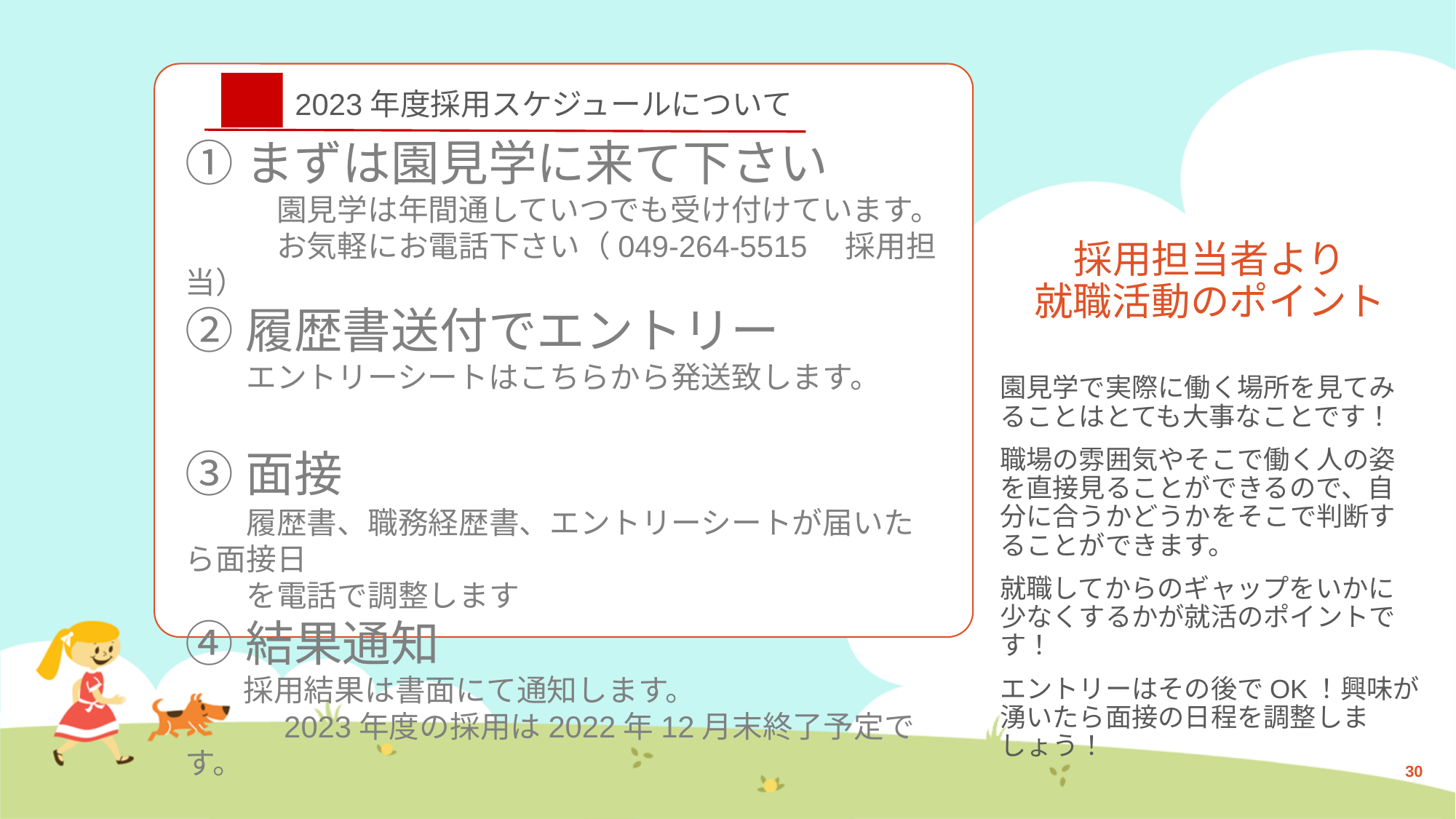

2023年度採用スケジュールについて
①まずは園見学に来て下さい
　　　園見学は年間通していつでも受け付けています。
　　　お気軽にお電話下さい（049-264-5515　採用担当）
②履歴書送付でエントリー
　　エントリーシートはこちらから発送致します。
③面接
　　履歴書、職務経歴書、エントリーシートが届いたら面接日
　　を電話で調整します
④結果通知
   　採用結果は書面にて通知します。
　　　2023年度の採用は2022年12月末終了予定です。

# 採用担当者より 就職活動のポイント

園見学で実際に働く場所を見てみることはとても大事なことです！
職場の雰囲気やそこで働く人の姿を直接見ることができるので、自分に合うかどうかをそこで判断することができます。
就職してからのギャップをいかに少なくするかが就活のポイントです！
エントリーはその後でOK！興味が湧いたら面接の日程を調整しましょう！

30